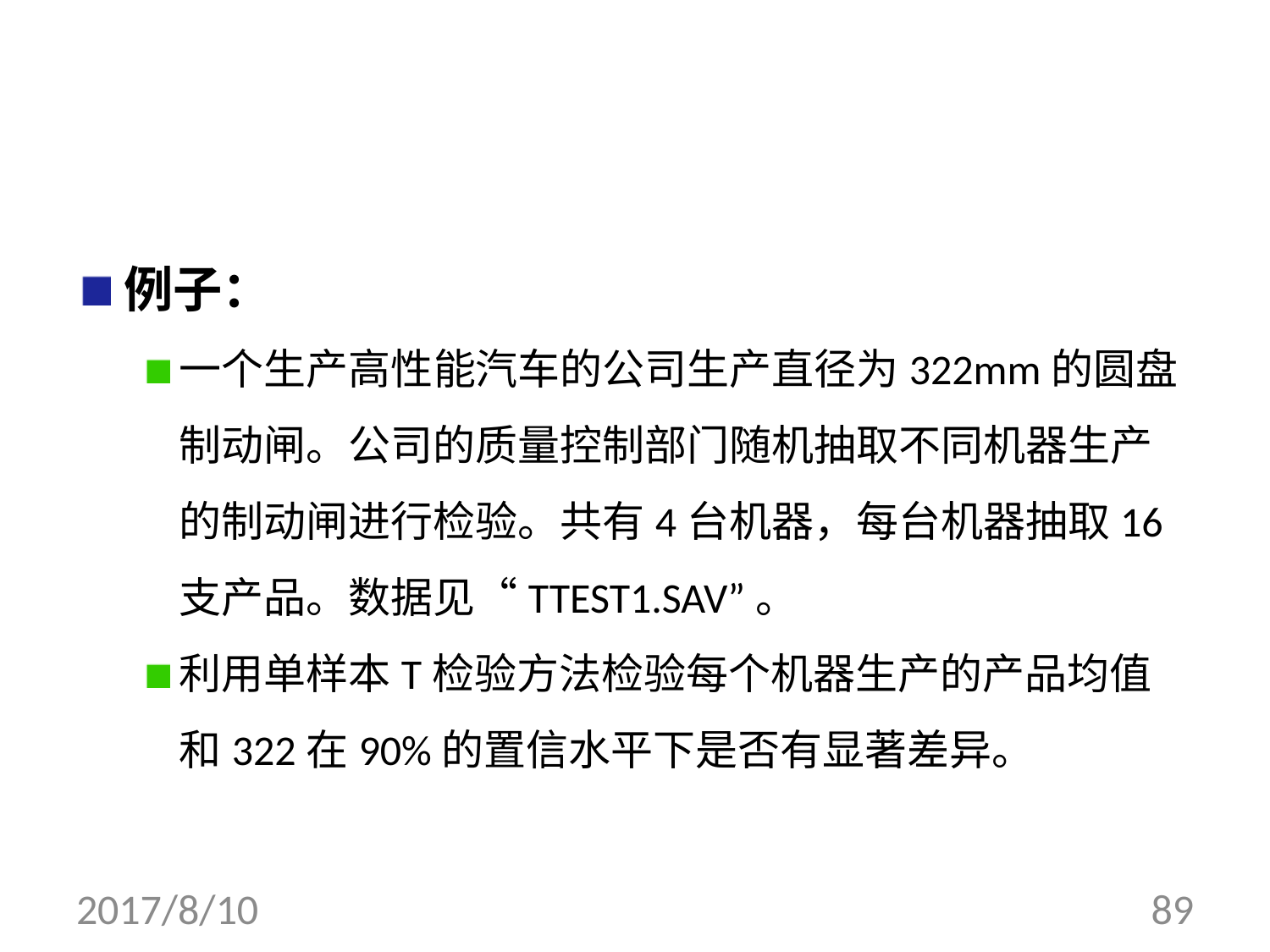

#
例子：
一个生产高性能汽车的公司生产直径为322mm的圆盘制动闸。公司的质量控制部门随机抽取不同机器生产的制动闸进行检验。共有4台机器，每台机器抽取16支产品。数据见“TTEST1.SAV”。
利用单样本T检验方法检验每个机器生产的产品均值和322在90%的置信水平下是否有显著差异。
2017/8/10
89